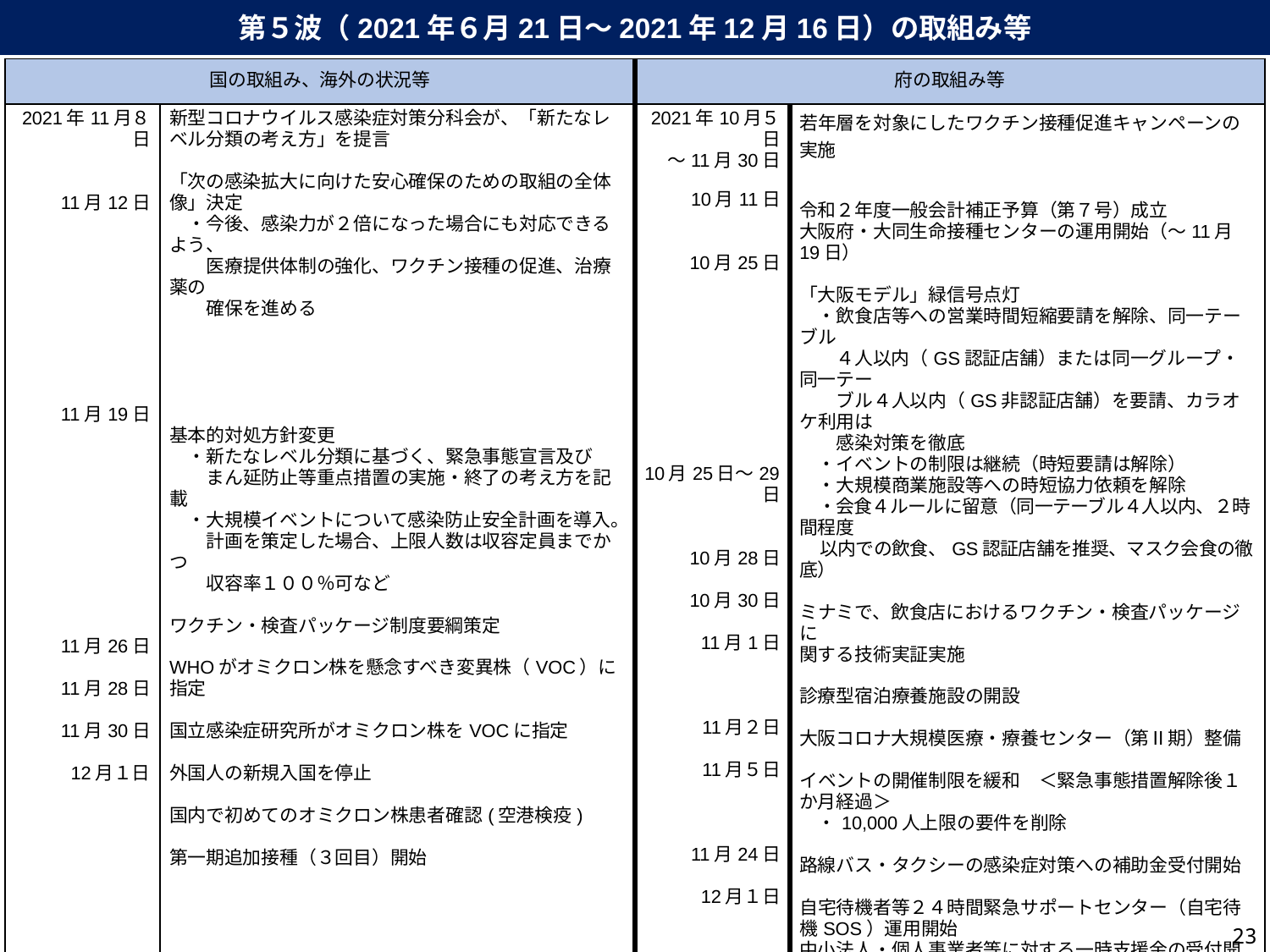

第５波（2021年６月21日～2021年12月16日）の取組み等
| 国の取組み、海外の状況等 |  | 府の取組み等 |  |
| --- | --- | --- | --- |
| 2021年11月８日 11月12日 11月19日 11月26日 11月28日 11月30日 12月１日 | 新型コロナウイルス感染症対策分科会が、「新たなレベル分類の考え方」を提言 「次の感染拡大に向けた安心確保のための取組の全体像」決定 　・今後、感染力が２倍になった場合にも対応できるよう、 　　医療提供体制の強化、ワクチン接種の促進、治療薬の 　　確保を進める 基本的対処方針変更 　・新たなレベル分類に基づく、緊急事態宣言及び　 　　まん延防止等重点措置の実施・終了の考え方を記載 　・大規模イベントについて感染防止安全計画を導入。 　　計画を策定した場合、上限人数は収容定員までかつ 　　収容率１００％可など ワクチン・検査パッケージ制度要綱策定 WHOがオミクロン株を懸念すべき変異株（VOC）に指定 国立感染症研究所がオミクロン株をVOCに指定 外国人の新規入国を停止 国内で初めてのオミクロン株患者確認(空港検疫) 第一期追加接種（３回目）開始 | 2021年10月５日 ～11月30日 10月11日 10月25日 10月25日～29日 10月28日 10月30日 11月1日 11月２日 11月５日 11月24日 12月１日 | 若年層を対象にしたワクチン接種促進キャンペーンの実施 令和２年度一般会計補正予算（第７号）成立 大阪府・大同生命接種センターの運用開始（～11月19日） 「大阪モデル」緑信号点灯 　・飲食店等への営業時間短縮要請を解除、同一テーブル 　　４人以内（GS認証店舗）または同一グループ・同一テー 　　ブル４人以内（GS非認証店舗）を要請、カラオケ利用は 　　感染対策を徹底 　・イベントの制限は継続（時短要請は解除） 　・大規模商業施設等への時短協力依頼を解除 　・会食４ルールに留意（同一テーブル４人以内、２時間程度 以内での飲食、GS認証店舗を推奨、マスク会食の徹底） ミナミで、飲食店におけるワクチン・検査パッケージに 関する技術実証実施 診療型宿泊療養施設の開設 大阪コロナ大規模医療・療養センター（第Ⅱ期）整備 イベントの開催制限を緩和　＜緊急事態措置解除後１か月経過＞ 　・10,000人上限の要件を削除 路線バス・タクシーの感染症対策への補助金受付開始 自宅待機者等２４時間緊急サポートセンター（自宅待機SOS）運用開始 中小法人・個人事業者等に対する一時支援金の受付開始 大阪いらっしゃいキャンペーン開始 イベントの開催制限を緩和 　・感染防止安全計画策定→人数上限は収容定員まで、 　　収容率100％ |
23